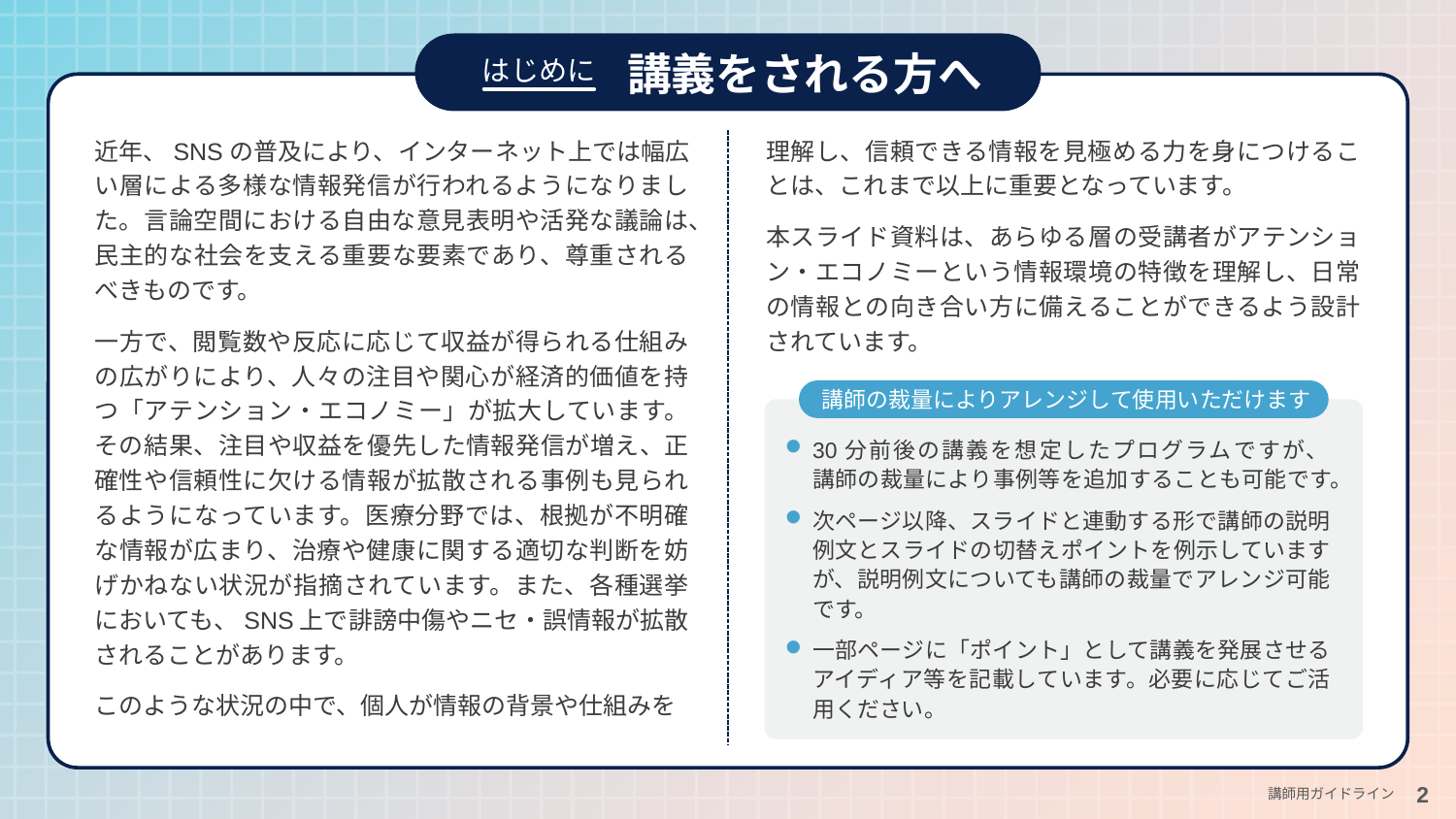

講義をされる方へ
はじめに
近年、SNSの普及により、インターネット上では幅広い層による多様な情報発信が行われるようになりました。言論空間における自由な意見表明や活発な議論は、民主的な社会を支える重要な要素であり、尊重されるべきものです。
一方で、閲覧数や反応に応じて収益が得られる仕組みの広がりにより、人々の注目や関心が経済的価値を持つ「アテンション・エコノミー」が拡大しています。その結果、注目や収益を優先した情報発信が増え、正確性や信頼性に欠ける情報が拡散される事例も見られるようになっています。医療分野では、根拠が不明確な情報が広まり、治療や健康に関する適切な判断を妨げかねない状況が指摘されています。また、各種選挙においても、SNS上で誹謗中傷やニセ・誤情報が拡散されることがあります。
このような状況の中で、個人が情報の背景や仕組みを
理解し、信頼できる情報を見極める力を身につけることは、これまで以上に重要となっています。
本スライド資料は、あらゆる層の受講者がアテンション・エコノミーという情報環境の特徴を理解し、日常の情報との向き合い方に備えることができるよう設計されています。
講師の裁量によりアレンジして使用いただけます
30分前後の講義を想定したプログラムですが、
講師の裁量により事例等を追加することも可能です。
次ページ以降、スライドと連動する形で講師の説明例文とスライドの切替えポイントを例示していますが、説明例文についても講師の裁量でアレンジ可能です。
一部ページに「ポイント」として講義を発展させるアイディア等を記載しています。必要に応じてご活用ください。
2
講師用ガイドライン